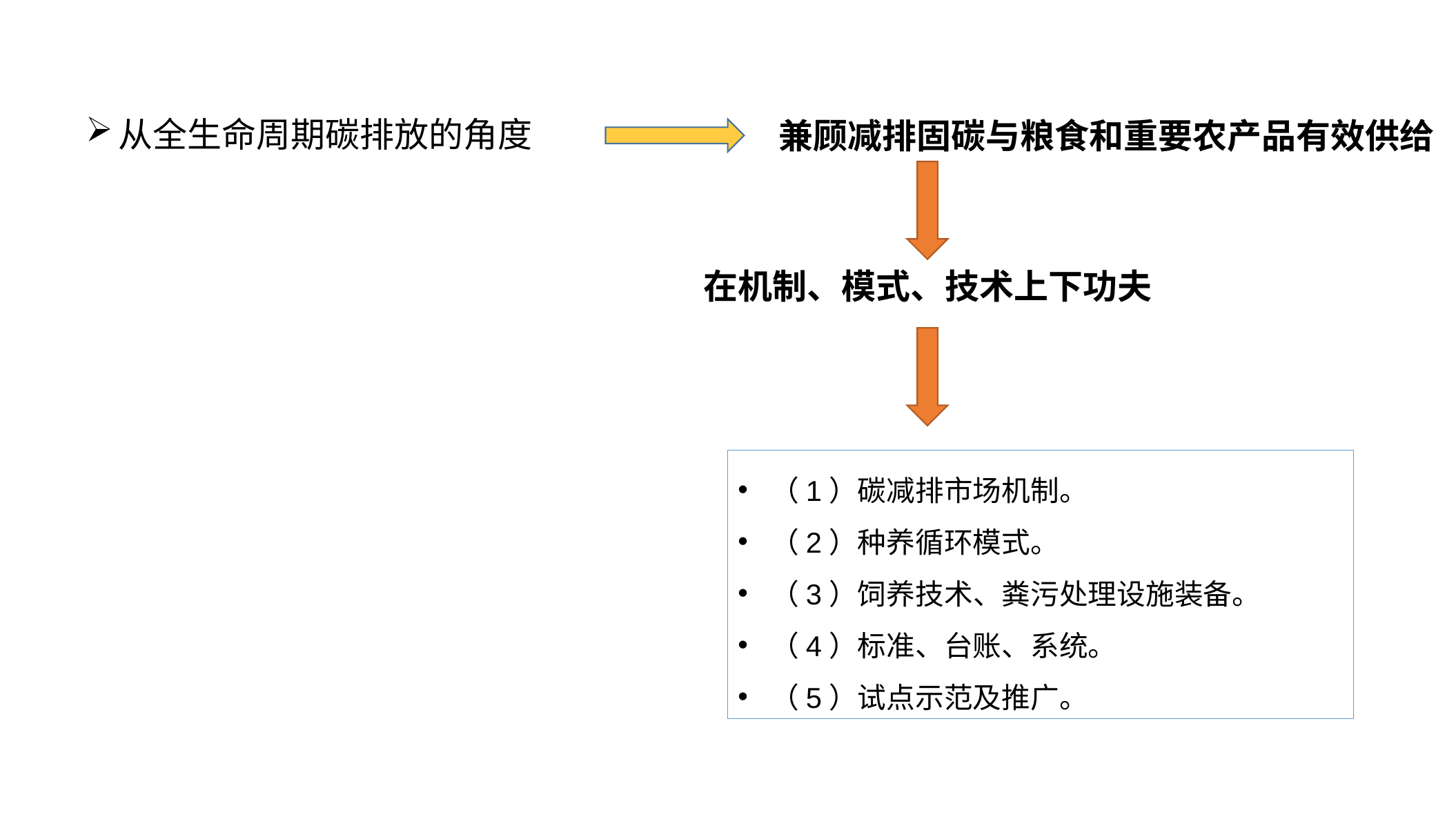

从全生命周期碳排放的角度
兼顾减排固碳与粮食和重要农产品有效供给

在机制、模式、技术上下功夫

（1）碳减排市场机制。
（2）种养循环模式。
（3）饲养技术、粪污处理设施装备。
（4）标准、台账、系统。
（5）试点示范及推广。